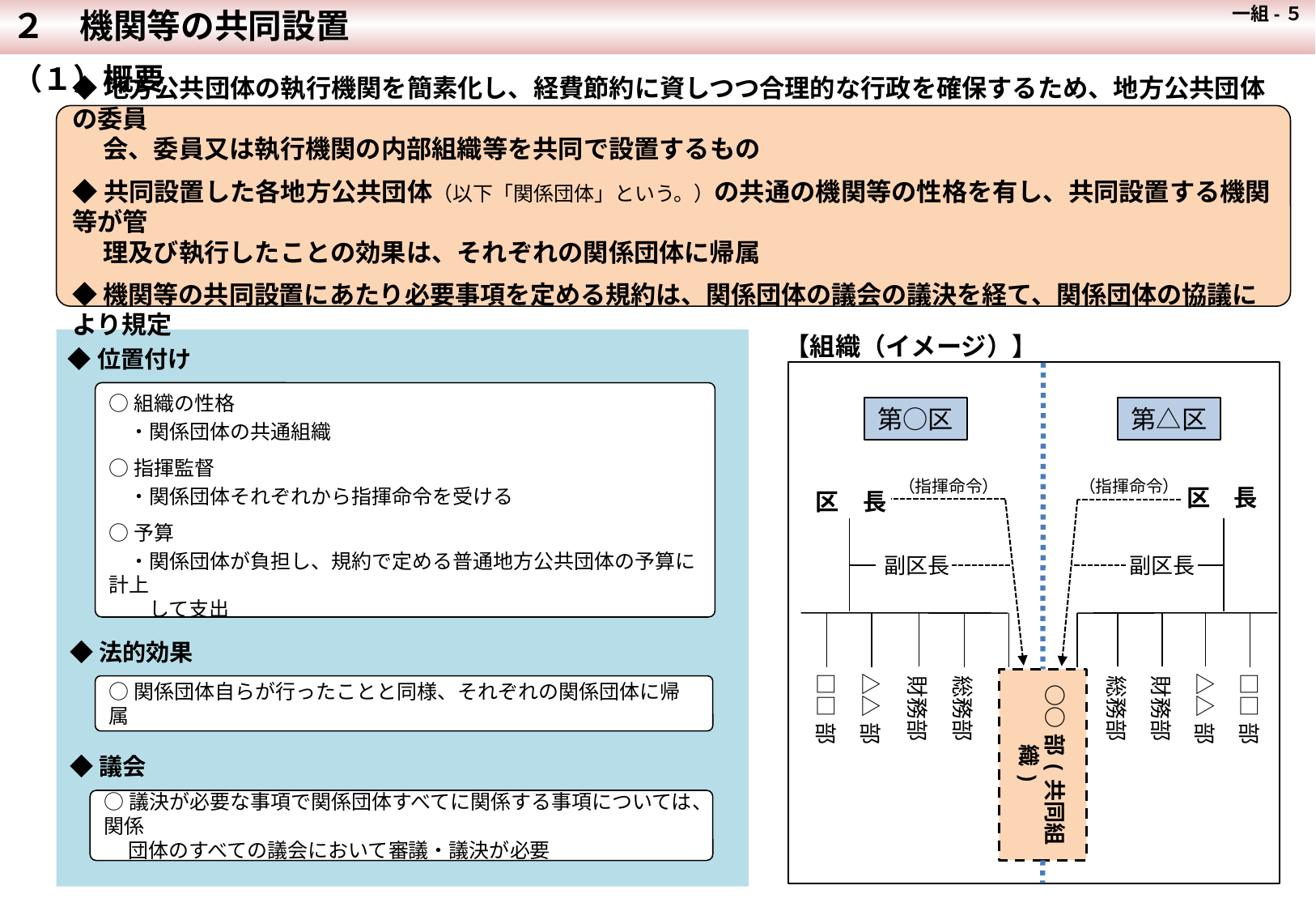

２　機関等の共同設置
 一組-５
（１）概要
◆地方公共団体の執行機関を簡素化し、経費節約に資しつつ合理的な行政を確保するため、地方公共団体の委員
　 会、委員又は執行機関の内部組織等を共同で設置するもの

◆共同設置した各地方公共団体（以下「関係団体」という。）の共通の機関等の性格を有し、共同設置する機関等が管
　 理及び執行したことの効果は、それぞれの関係団体に帰属

◆機関等の共同設置にあたり必要事項を定める規約は、関係団体の議会の議決を経て、関係団体の協議により規定
【組織（イメージ）】

◆位置付け

○組織の性格

　・関係団体の共通組織

○指揮監督

　・関係団体それぞれから指揮命令を受ける

○予算

　・関係団体が負担し、規約で定める普通地方公共団体の予算に計上
　　して支出
第○区
第△区
区　長
（指揮命令）
（指揮命令）
区　長
副区長
副区長
◆法的効果
□□部
△△部
財務部
総務部
総務部
財務部
△△部
□□部
○○部(共同組織)
○関係団体自らが行ったことと同様、それぞれの関係団体に帰属
◆議会
○議決が必要な事項で関係団体すべてに関係する事項については、関係
　 団体のすべての議会において審議・議決が必要